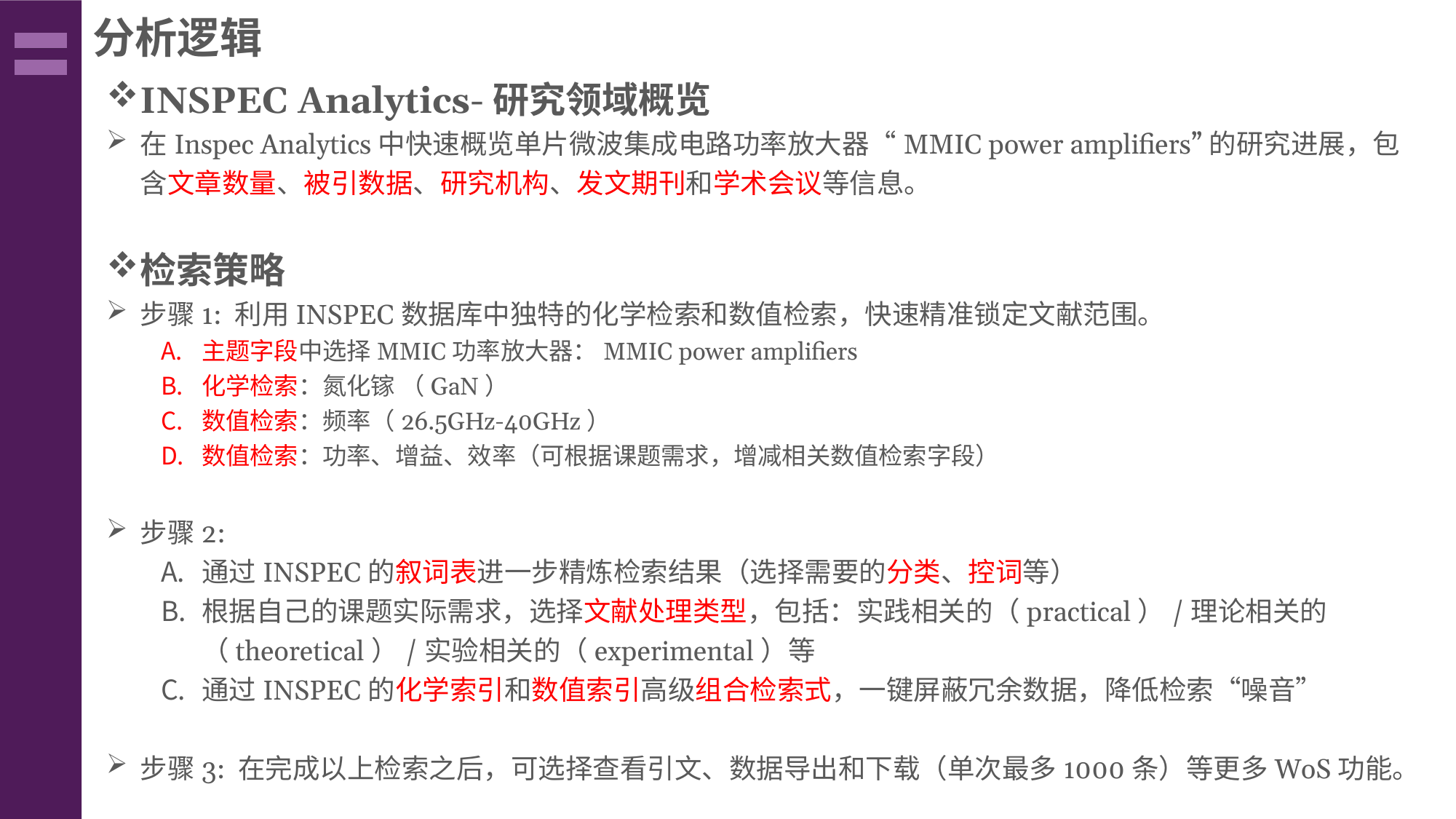

分析逻辑

INSPEC Analytics-研究领域概览
在Inspec Analytics中快速概览单片微波集成电路功率放大器“MMIC power amplifiers”的研究进展，包含文章数量、被引数据、研究机构、发文期刊和学术会议等信息。

检索策略
步骤1: 利用INSPEC数据库中独特的化学检索和数值检索，快速精准锁定文献范围。
主题字段中选择MMIC功率放大器：MMIC power amplifiers
化学检索：氮化镓 （GaN）
数值检索：频率（26.5GHz-40GHz）
数值检索：功率、增益、效率（可根据课题需求，增减相关数值检索字段）

步骤2:
通过INSPEC的叙词表进一步精炼检索结果（选择需要的分类、控词等）
根据自己的课题实际需求，选择文献处理类型，包括：实践相关的（practical）/理论相关的（theoretical）/实验相关的（experimental）等
通过INSPEC的化学索引和数值索引高级组合检索式，一键屏蔽冗余数据，降低检索“噪音”

步骤3: 在完成以上检索之后，可选择查看引文、数据导出和下载（单次最多1000条）等更多WoS功能。